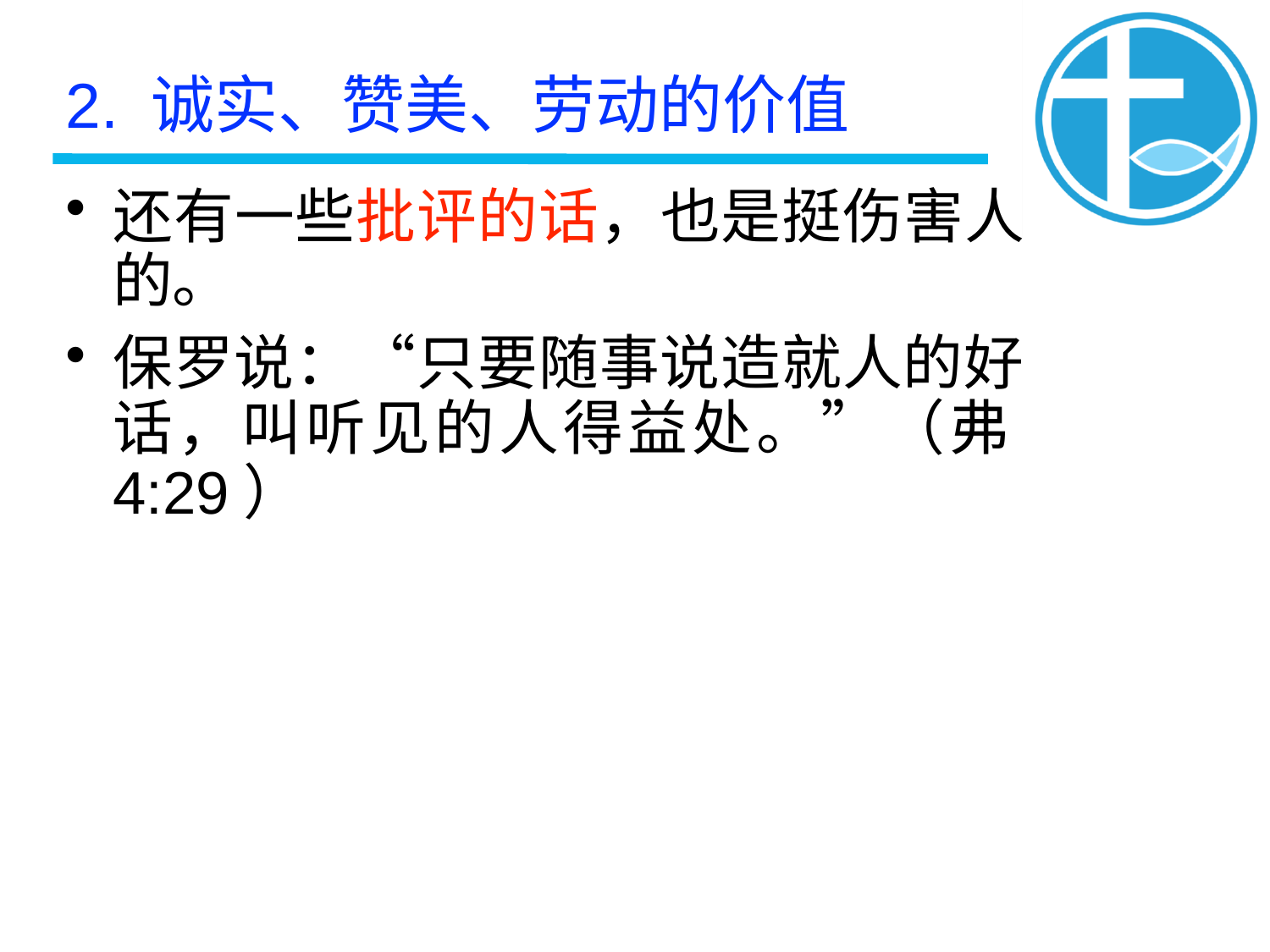

2. 诚实、赞美、劳动的价值
还有一些批评的话，也是挺伤害人的。
保罗说：“只要随事说造就人的好话，叫听见的人得益处。”（弗4:29）